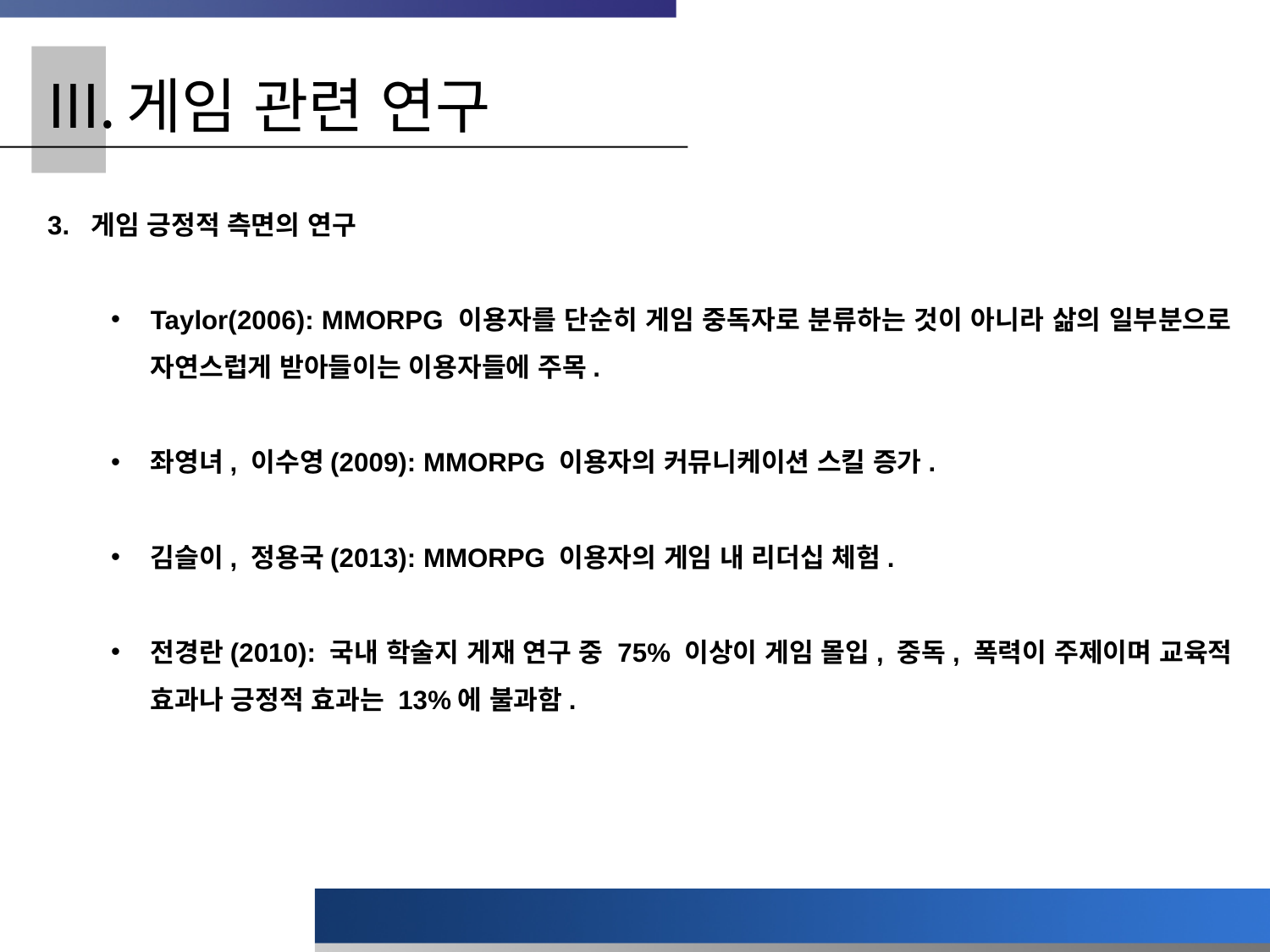

게임 관련 연구

3.  게임 긍정적 측면의 연구

Taylor(2006): MMORPG 이용자를 단순히 게임 중독자로 분류하는 것이 아니라 삶의 일부분으로 자연스럽게 받아들이는 이용자들에 주목.

좌영녀, 이수영(2009): MMORPG 이용자의 커뮤니케이션 스킬 증가.

김슬이, 정용국(2013): MMORPG 이용자의 게임 내 리더십 체험.

전경란(2010): 국내 학술지 게재 연구 중 75% 이상이 게임 몰입, 중독, 폭력이 주제이며 교육적 효과나 긍정적 효과는 13%에 불과함.